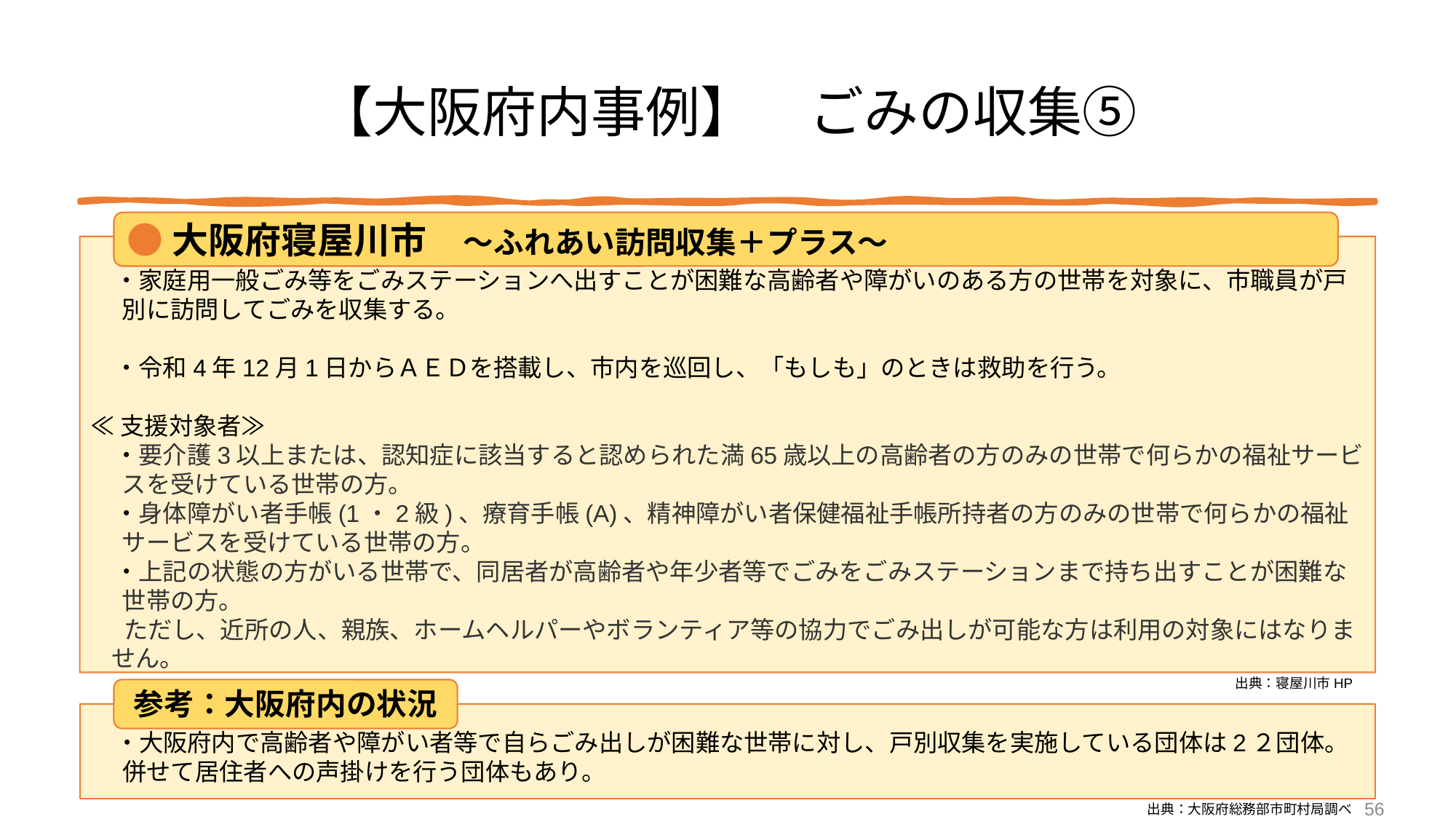

# 【大阪府内事例】　ごみの収集⑤

●大阪府寝屋川市　～ふれあい訪問収集＋プラス～

　・家庭用一般ごみ等をごみステーションへ出すことが困難な高齢者や障がいのある方の世帯を対象に、市職員が戸別に訪問してごみを収集する。

　・令和4年12月1日からＡＥＤを搭載し、市内を巡回し、「もしも」のときは救助を行う。

≪支援対象者≫
　・要介護3以上または、認知症に該当すると認められた満65歳以上の高齢者の方のみの世帯で何らかの福祉サービスを受けている世帯の方。
　・身体障がい者手帳(1・2級)、療育手帳(A)、精神障がい者保健福祉手帳所持者の方のみの世帯で何らかの福祉サービスを受けている世帯の方。
　・上記の状態の方がいる世帯で、同居者が高齢者や年少者等でごみをごみステーションまで持ち出すことが困難な世帯の方。
     ただし、近所の人、親族、ホームヘルパーやボランティア等の協力でごみ出しが可能な方は利用の対象にはなりません。
出典：寝屋川市HP
参考：大阪府内の状況
　・大阪府内で高齢者や障がい者等で自らごみ出しが困難な世帯に対し、戸別収集を実施している団体は2２団体。
併せて居住者への声掛けを行う団体もあり。
56
出典：大阪府総務部市町村局調べ